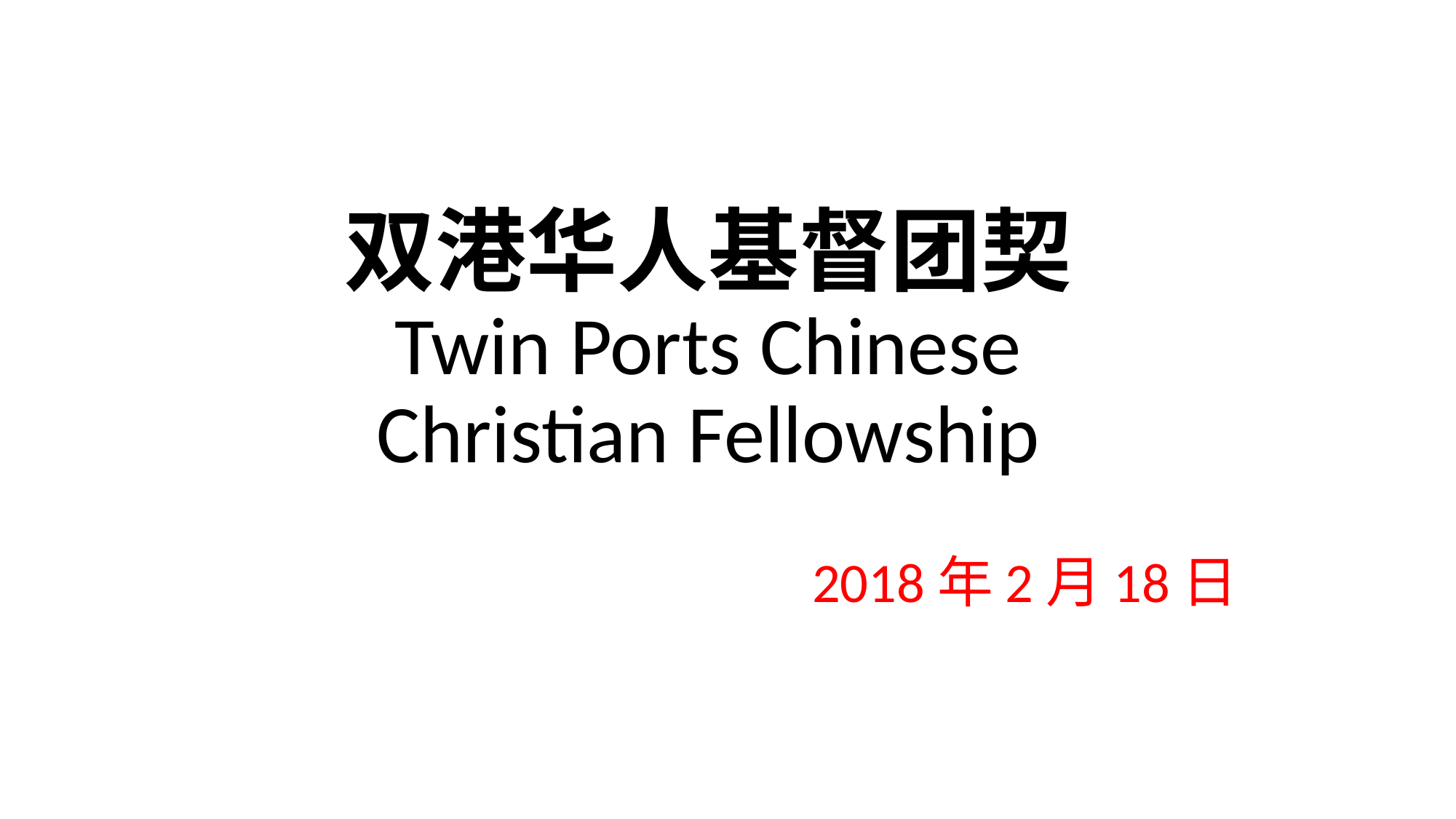

# 双港华人基督团契 Twin Ports Chinese Christian Fellowship
2018年2月18日